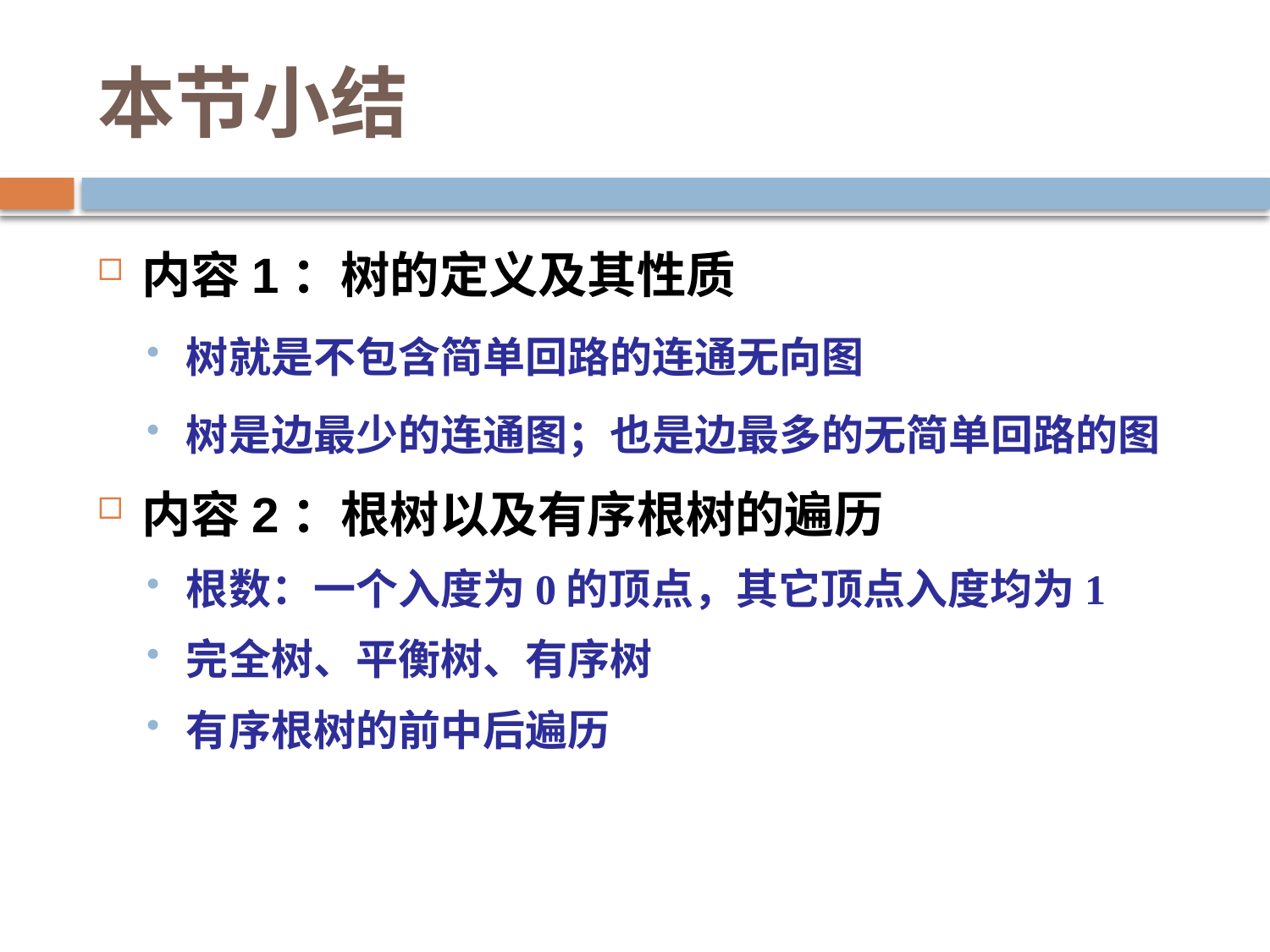

# 本节小结
内容1：树的定义及其性质
树就是不包含简单回路的连通无向图
树是边最少的连通图；也是边最多的无简单回路的图
内容2：根树以及有序根树的遍历
根数：一个入度为0的顶点，其它顶点入度均为1
完全树、平衡树、有序树
有序根树的前中后遍历